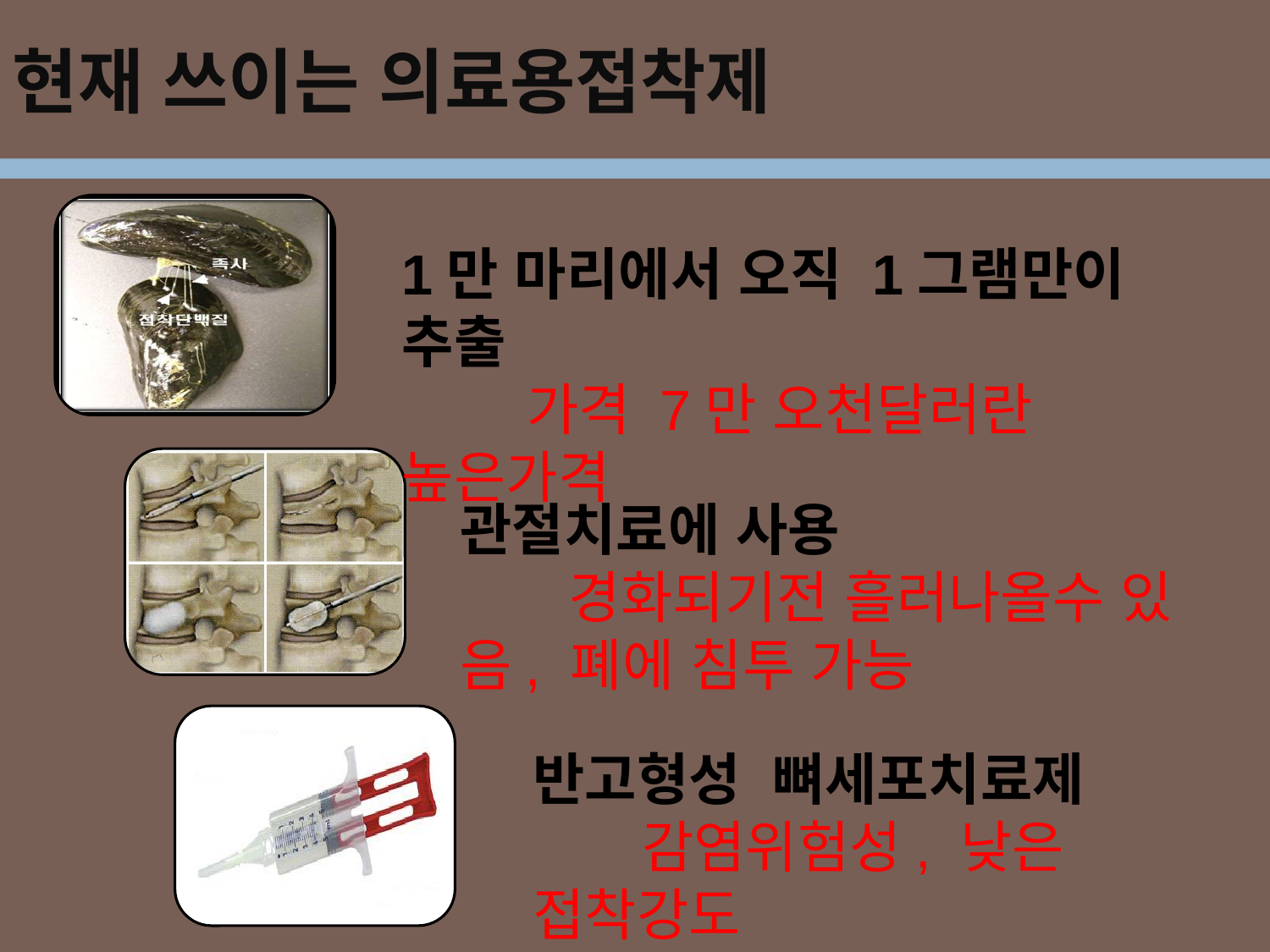

현재 쓰이는 의료용접착제

1만 마리에서 오직 1그램만이 추출
       가격 7만 오천달러란 높은가격

관절치료에 사용
      경화되기전 흘러나올수 있음, 폐에 침투 가능

반고형성  뼈세포치료제
      감염위험성, 낮은 접착강도